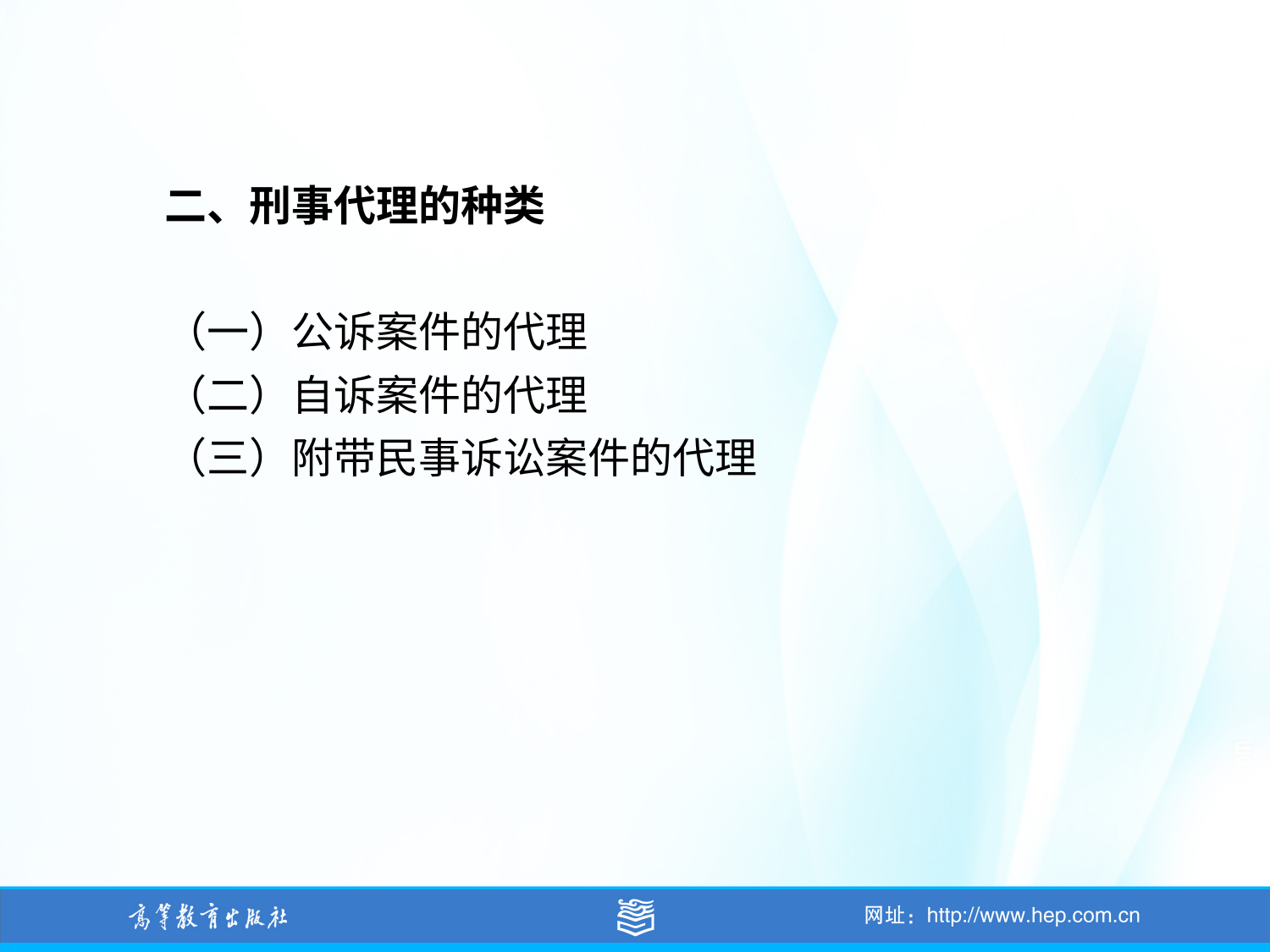

二、刑事代理的种类

（一）公诉案件的代理
（二）自诉案件的代理
（三）附带民事诉讼案件的代理